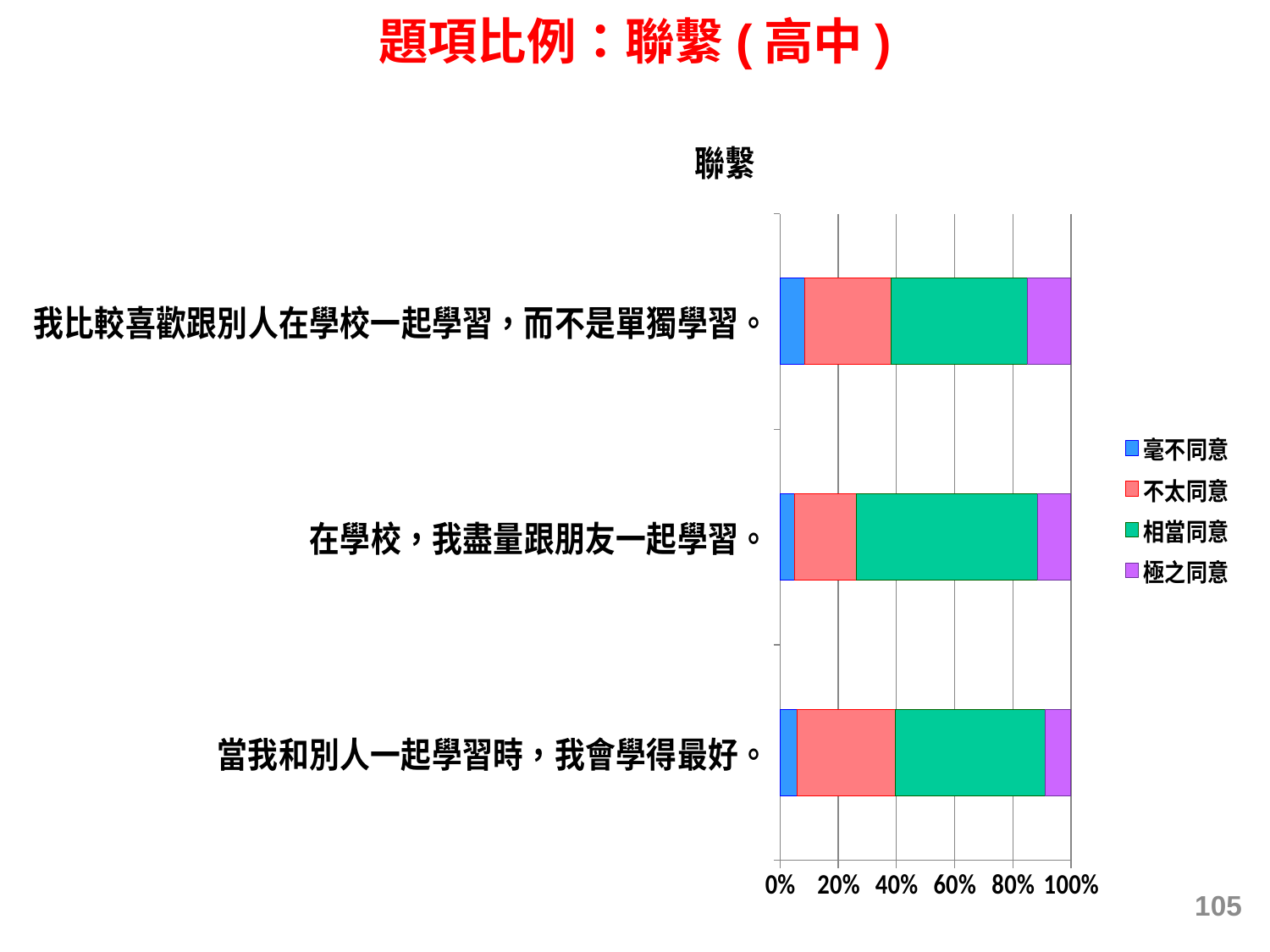

題項比例：聯繫(高中)

### Chart: 聯繫

| Category | 毫不同意 | 不太同意 | 相當同意 | 極之同意 |
|---|---|---|---|---|
| 當我和別人一起學習時，我會學得最好。 | 0.0578744819419777 | 0.33895796329189043 | 0.5146536412078153 | 0.08851391355831853 |
| 在學校，我盡量跟朋友一起學習。 | 0.04900799526206692 | 0.2124666864080545 | 0.6240746224459592 | 0.11445069588392064 |
| 我比較喜歡跟別人在學校一起學習，而不是單獨學習。 | 0.0856255545696543 | 0.2956225968648341 | 0.4686483288967761 | 0.15010351966873675 |
105